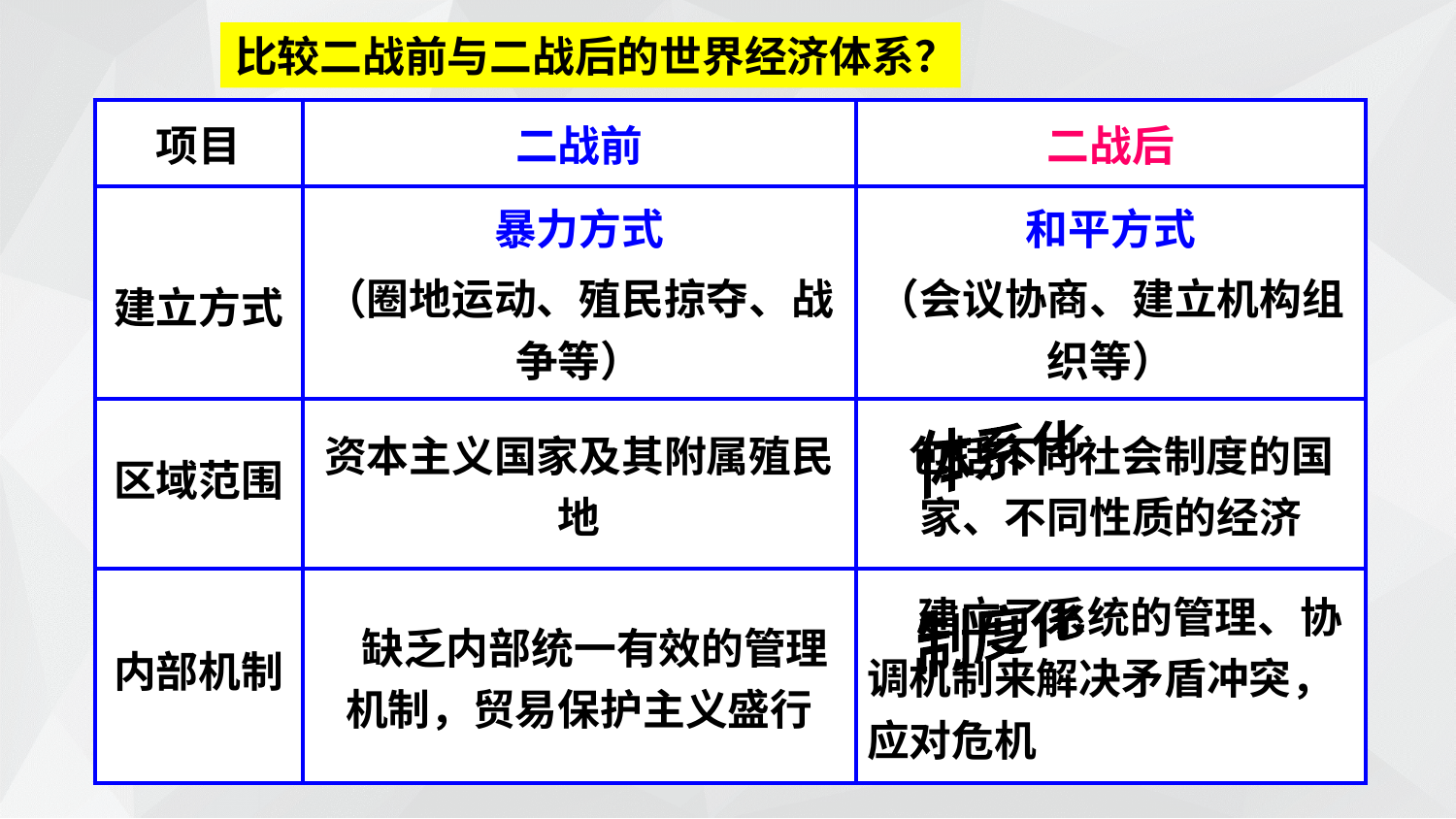

比较二战前与二战后的世界经济体系？
| 项目 | 二战前 | 二战后 |
| --- | --- | --- |
| 建立方式 | 暴力方式 （圈地运动、殖民掠夺、战争等） | 和平方式 （会议协商、建立机构组织等） |
| 区域范围 | 资本主义国家及其附属殖民地 | 包括不同社会制度的国家、不同性质的经济 |
| 内部机制 | 缺乏内部统一有效的管理机制，贸易保护主义盛行 | 建立了系统的管理、协调机制来解决矛盾冲突，应对危机 |
体系化
制度化